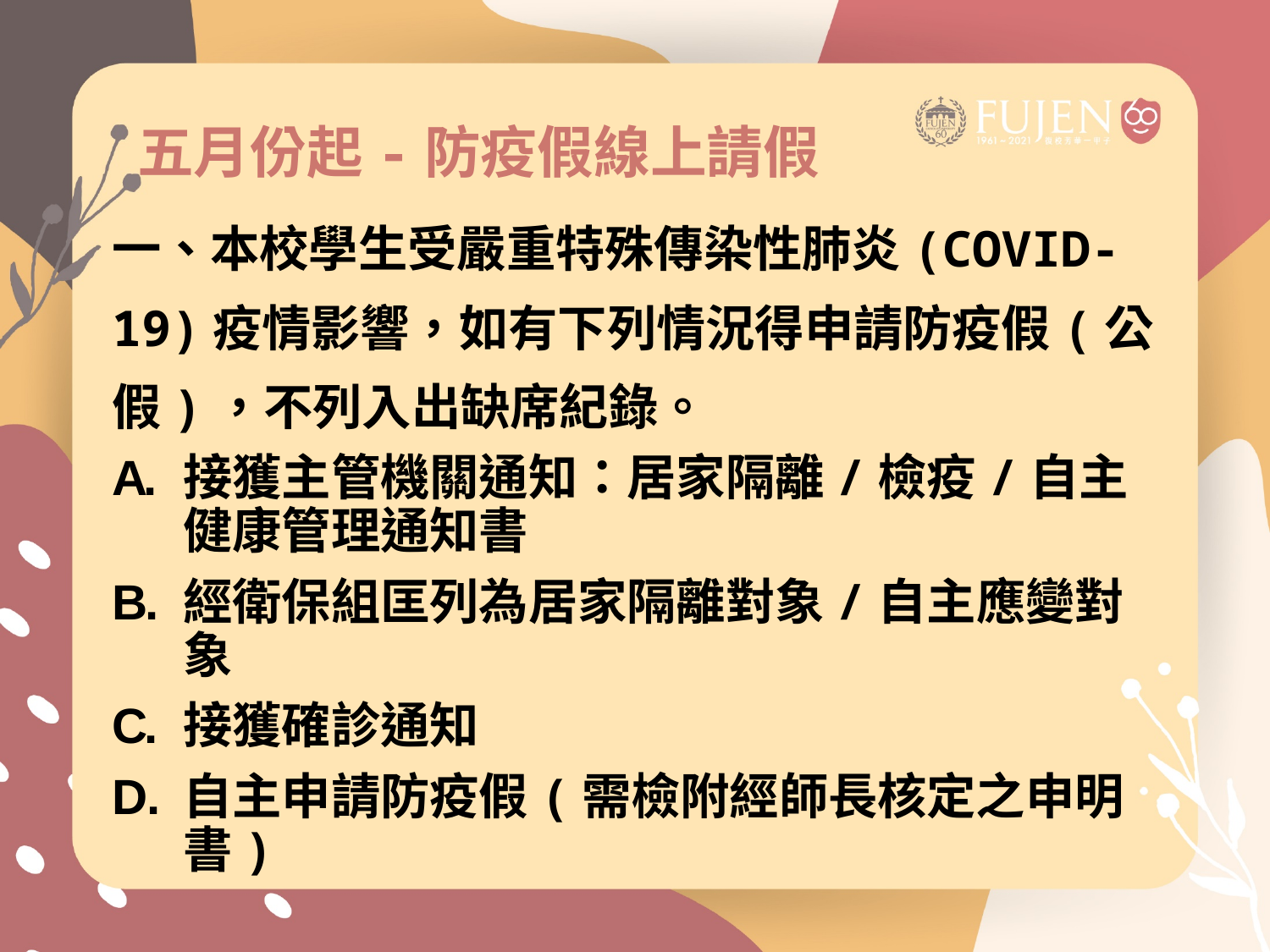

# 五月份起-防疫假線上請假
一、本校學生受嚴重特殊傳染性肺炎(COVID-19)疫情影響，如有下列情況得申請防疫假(公假)，不列入出缺席紀錄。
接獲主管機關通知：居家隔離/檢疫/自主健康管理通知書
經衛保組匡列為居家隔離對象/自主應變對象
接獲確診通知
自主申請防疫假(需檢附經師長核定之申明書)